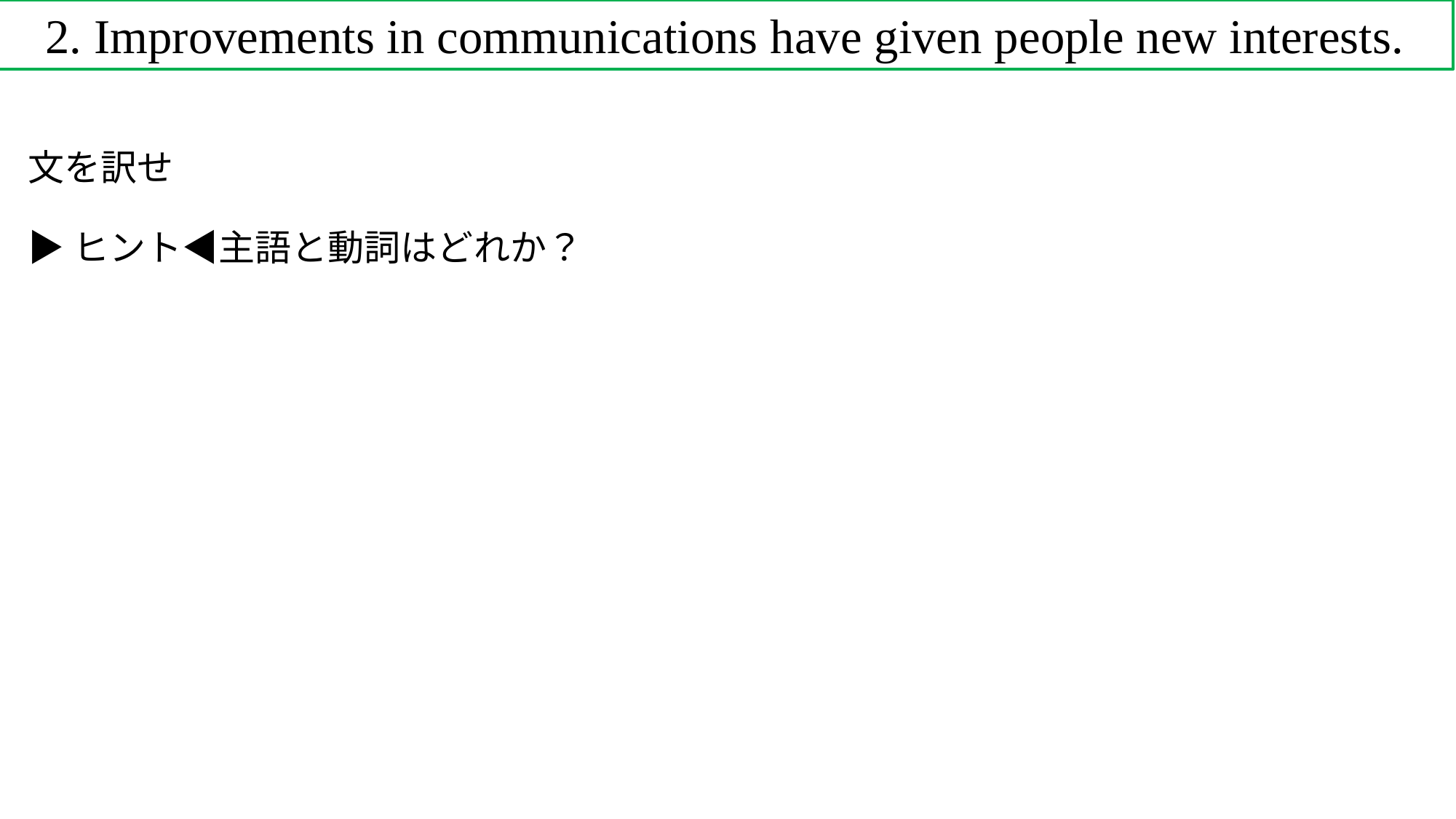

2. Improvements in communications have given people new interests.
文を訳せ
▶ヒント◀主語と動詞はどれか？